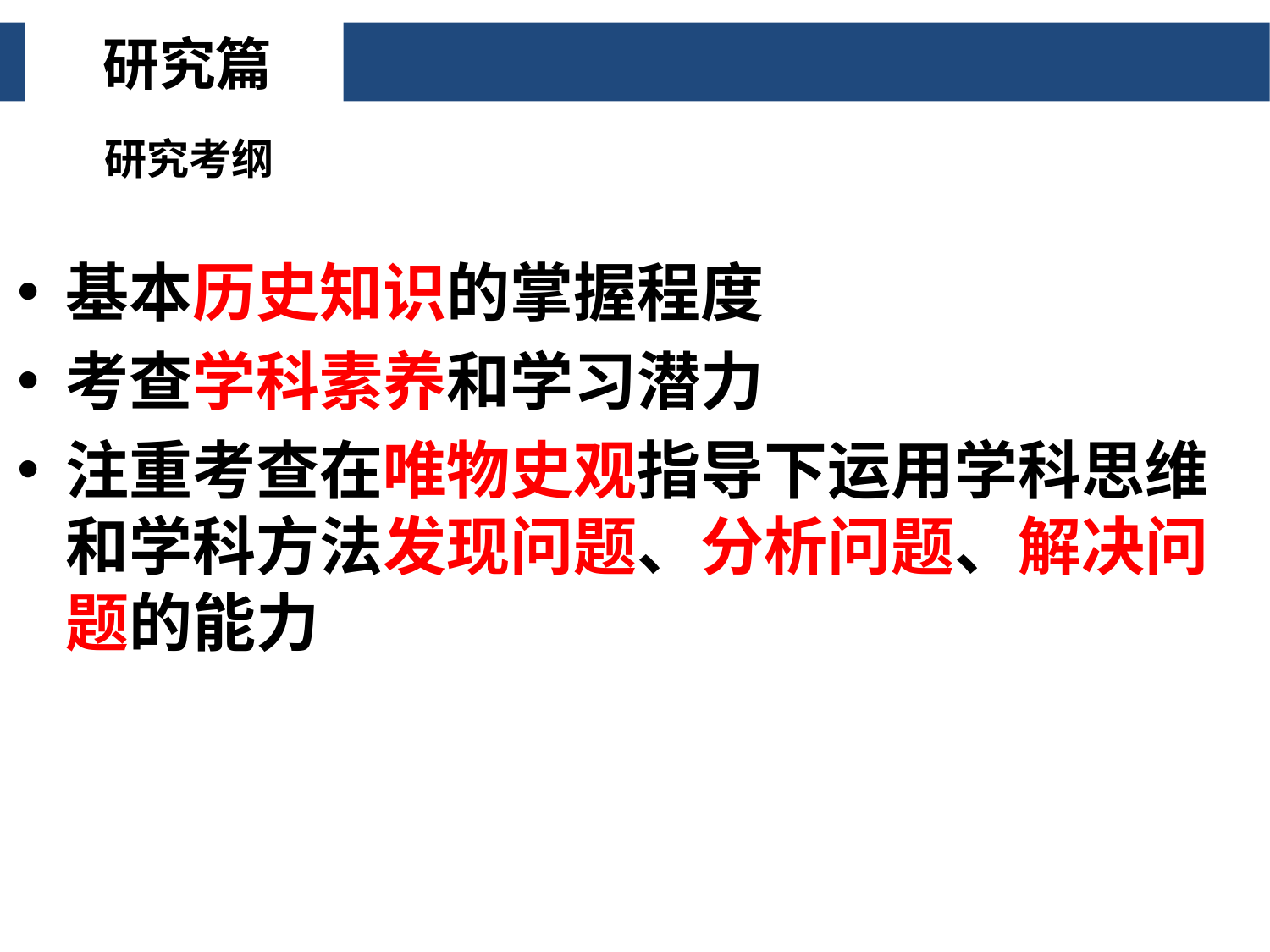

研究篇
研究考纲
基本历史知识的掌握程度
考查学科素养和学习潜力
注重考查在唯物史观指导下运用学科思维和学科方法发现问题、分析问题、解决问题的能力